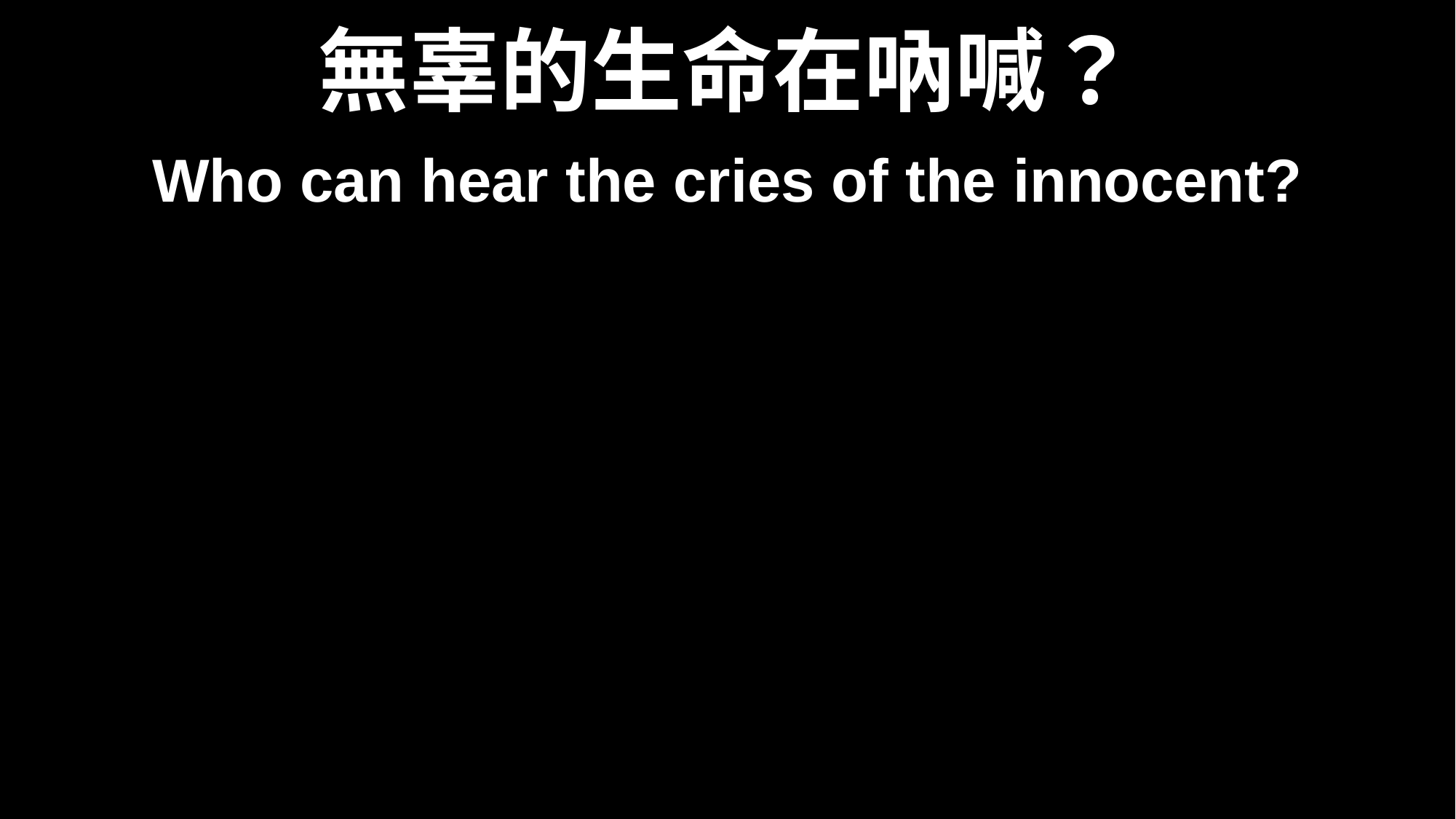

# 無辜的生命在吶喊？
Who can hear the cries of the innocent?